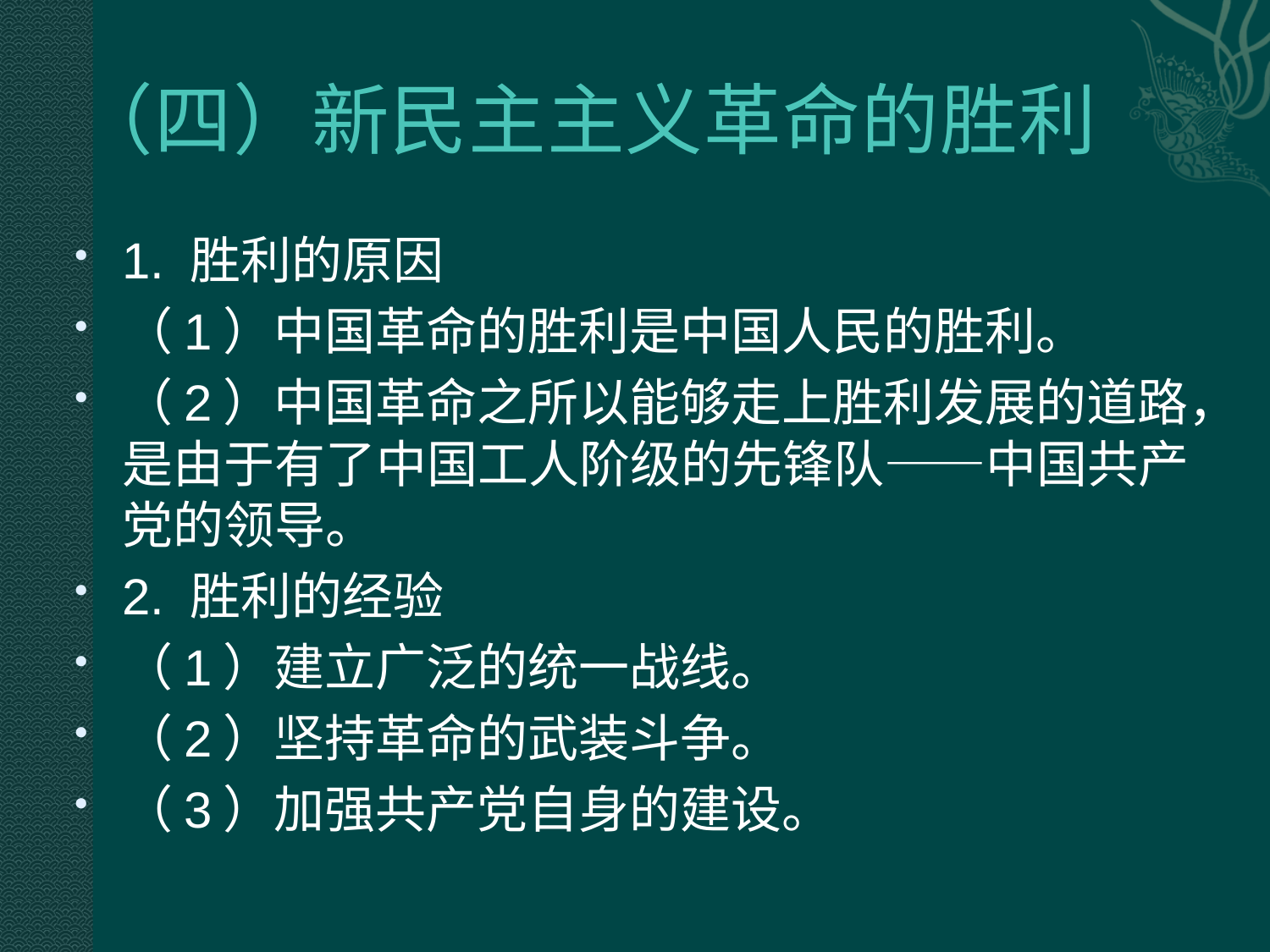

# （四）新民主主义革命的胜利
1. 胜利的原因
（1）中国革命的胜利是中国人民的胜利。
（2）中国革命之所以能够走上胜利发展的道路，是由于有了中国工人阶级的先锋队——中国共产党的领导。
2. 胜利的经验
（1）建立广泛的统一战线。
（2）坚持革命的武装斗争。
（3）加强共产党自身的建设。